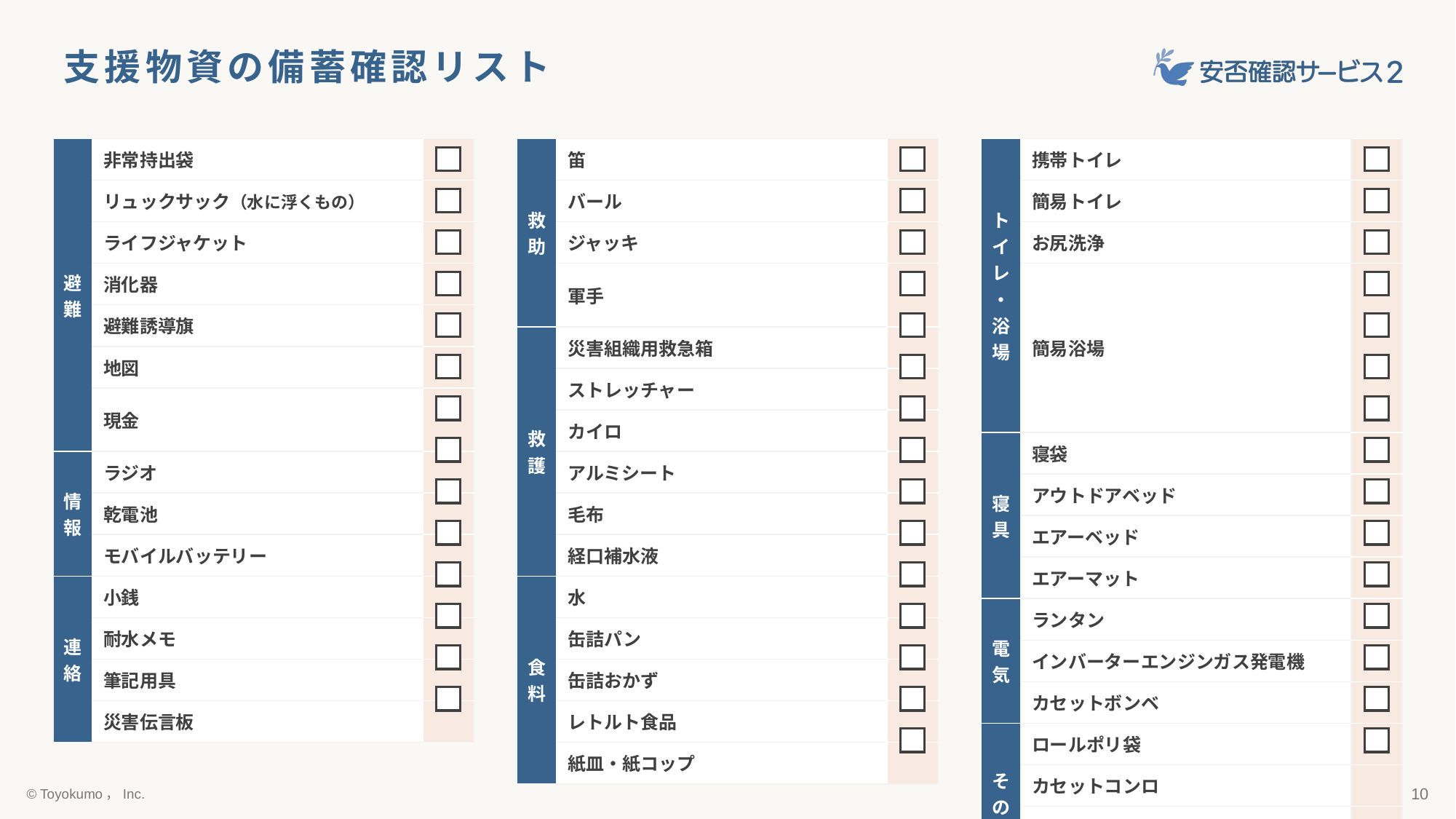

# 支援物資の備蓄確認リスト
| 避難 | 非常持出袋 |  |
| --- | --- | --- |
|  | リュックサック（水に浮くもの） |  |
|  | ライフジャケット |  |
|  | 消化器 |  |
|  | 避難誘導旗 |  |
|  | 地図 |  |
|  | 現金 |  |
| 情報 | ラジオ |  |
|  | 乾電池 |  |
|  | モバイルバッテリー |  |
| 連絡 | 小銭 |  |
|  | 耐水メモ |  |
|  | 筆記用具 |  |
|  | 災害伝言板 |  |
| 救助 | 笛 |  |
| --- | --- | --- |
|  | バール |  |
|  | ジャッキ |  |
|  | 軍手 |  |
| 救護 | 災害組織用救急箱 |  |
|  | ストレッチャー |  |
|  | カイロ |  |
|  | アルミシート |  |
|  | 毛布 |  |
|  | 経口補水液 |  |
| 食料 | 水 |  |
|  | 缶詰パン |  |
|  | 缶詰おかず |  |
|  | レトルト食品 |  |
|  | 紙皿・紙コップ |  |
| トイレ・浴場 | 携帯トイレ |  |
| --- | --- | --- |
|  | 簡易トイレ |  |
|  | お尻洗浄 |  |
|  | 簡易浴場 |  |
| 寝具 | 寝袋 |  |
|  | アウトドアベッド |  |
|  | エアーベッド |  |
|  | エアーマット |  |
| 電気 | ランタン |  |
|  | インバーターエンジンガス発電機 |  |
|  | カセットボンベ |  |
| その他 | ロールポリ袋 |  |
|  | カセットコンロ |  |
|  | パトロール用品 |  |
|  | お薬手帳 |  |

10
© Toyokumo，Inc.